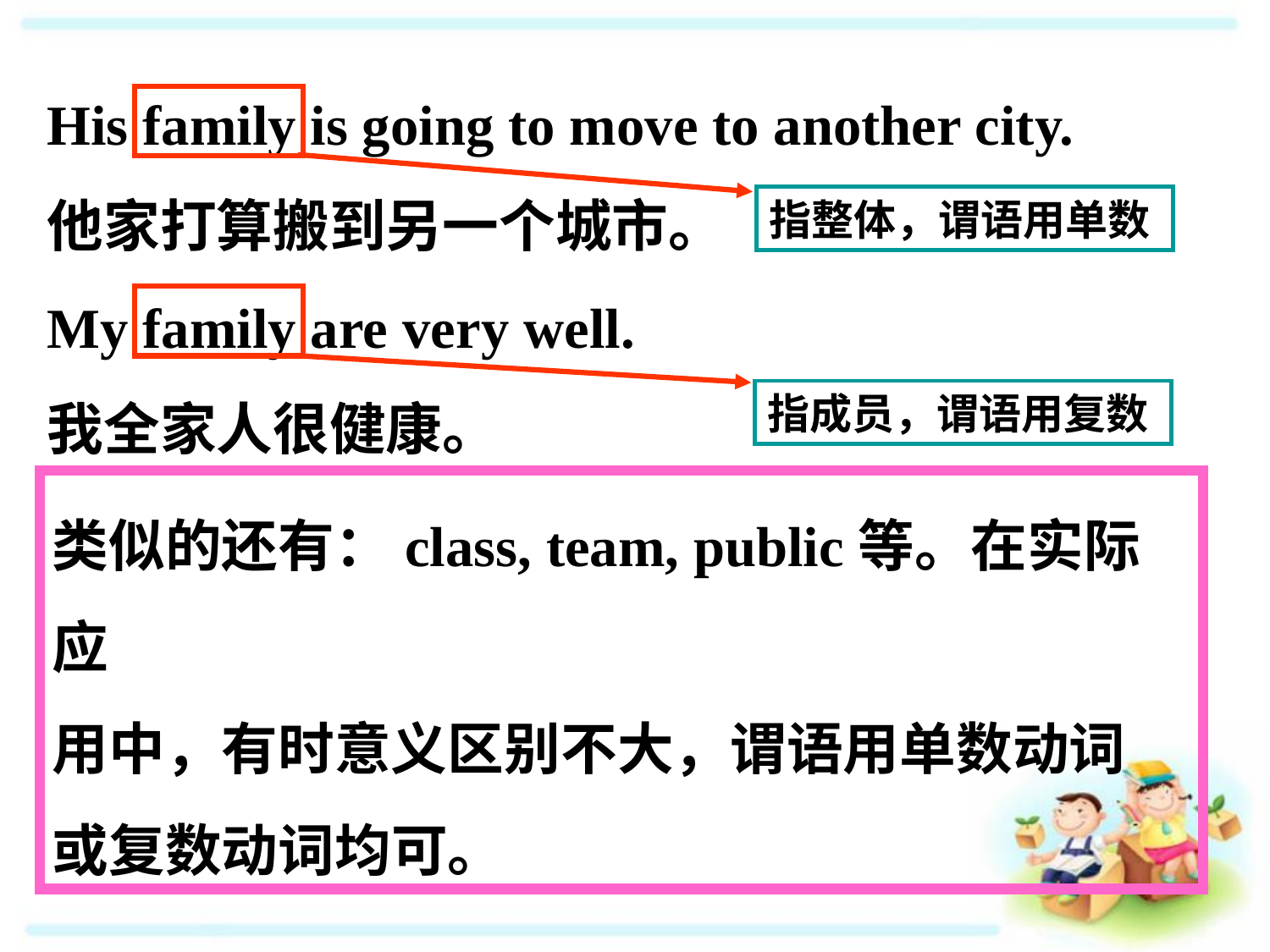

His family is going to move to another city.
他家打算搬到另一个城市。
My family are very well.
我全家人很健康。

指整体，谓语用单数

指成员，谓语用复数
类似的还有：class, team, public等。在实际应
用中，有时意义区别不大，谓语用单数动词
或复数动词均可。